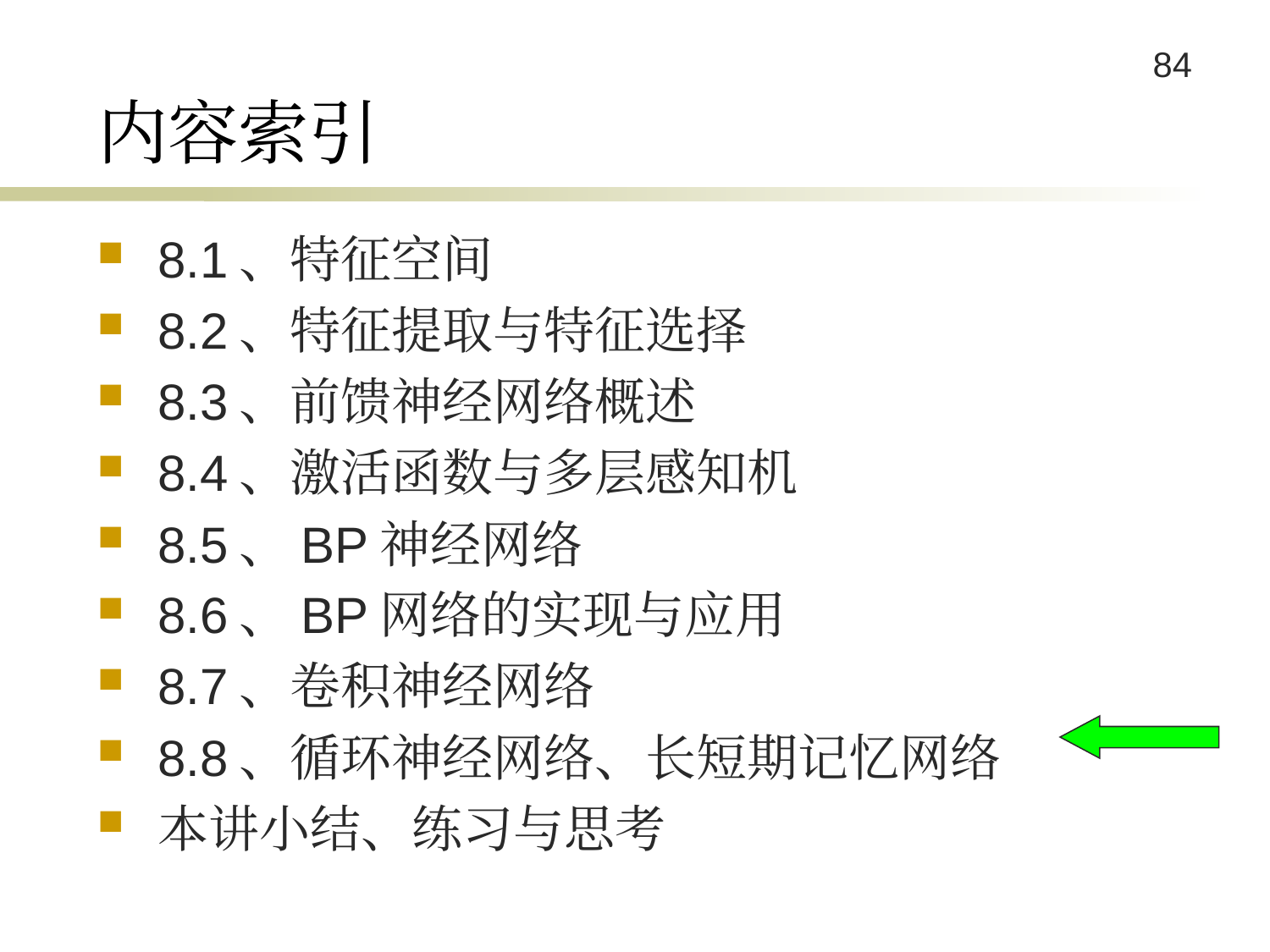

# 内容索引
8.1、特征空间
8.2、特征提取与特征选择
8.3、前馈神经网络概述
8.4、激活函数与多层感知机
8.5、BP神经网络
8.6、BP网络的实现与应用
8.7、卷积神经网络
8.8、循环神经网络、长短期记忆网络
本讲小结、练习与思考